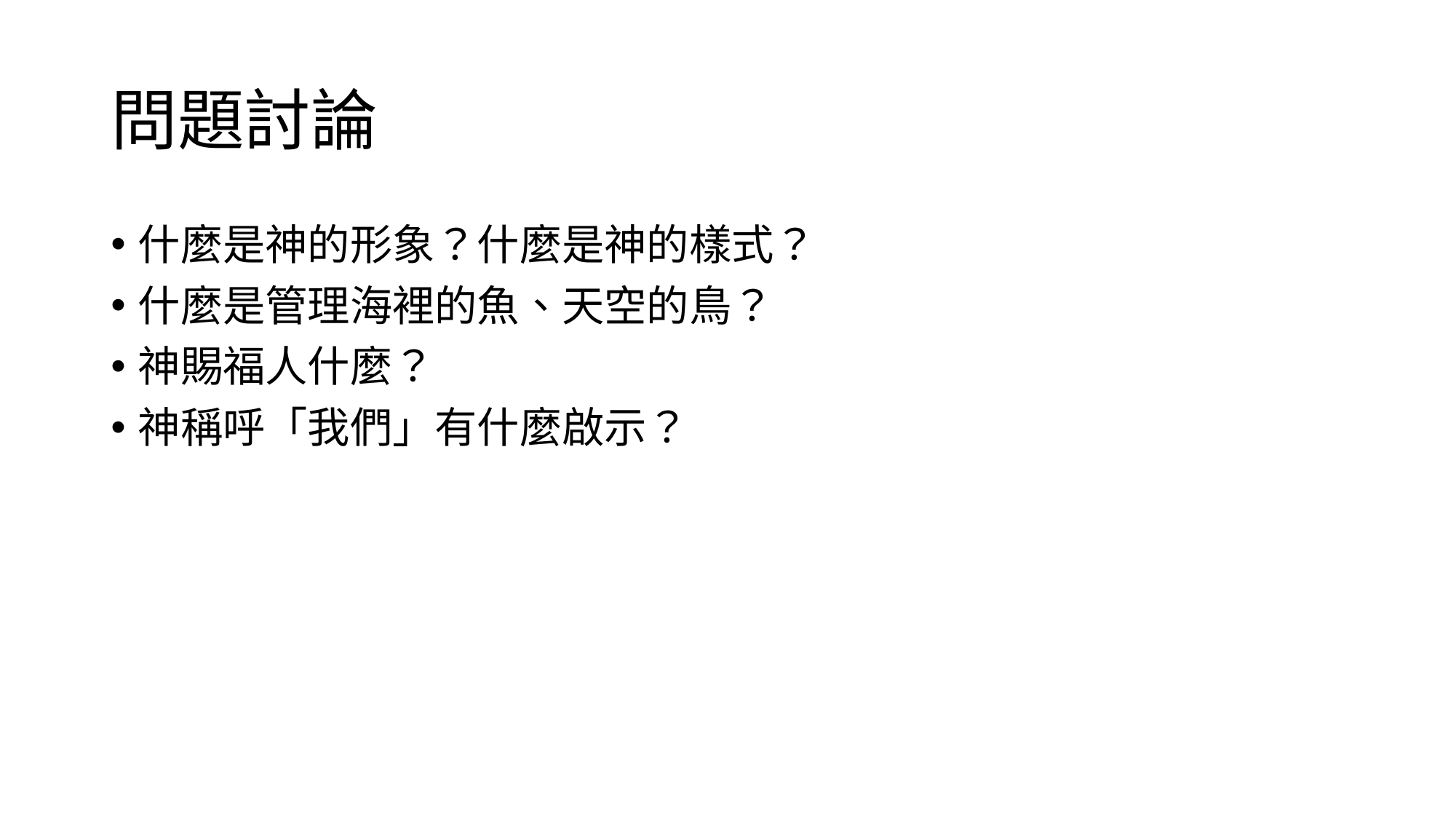

# 問題討論
什麼是神的形象？什麼是神的樣式？
什麼是管理海裡的魚、天空的鳥？
神賜福人什麼？
神稱呼「我們」有什麼啟示？